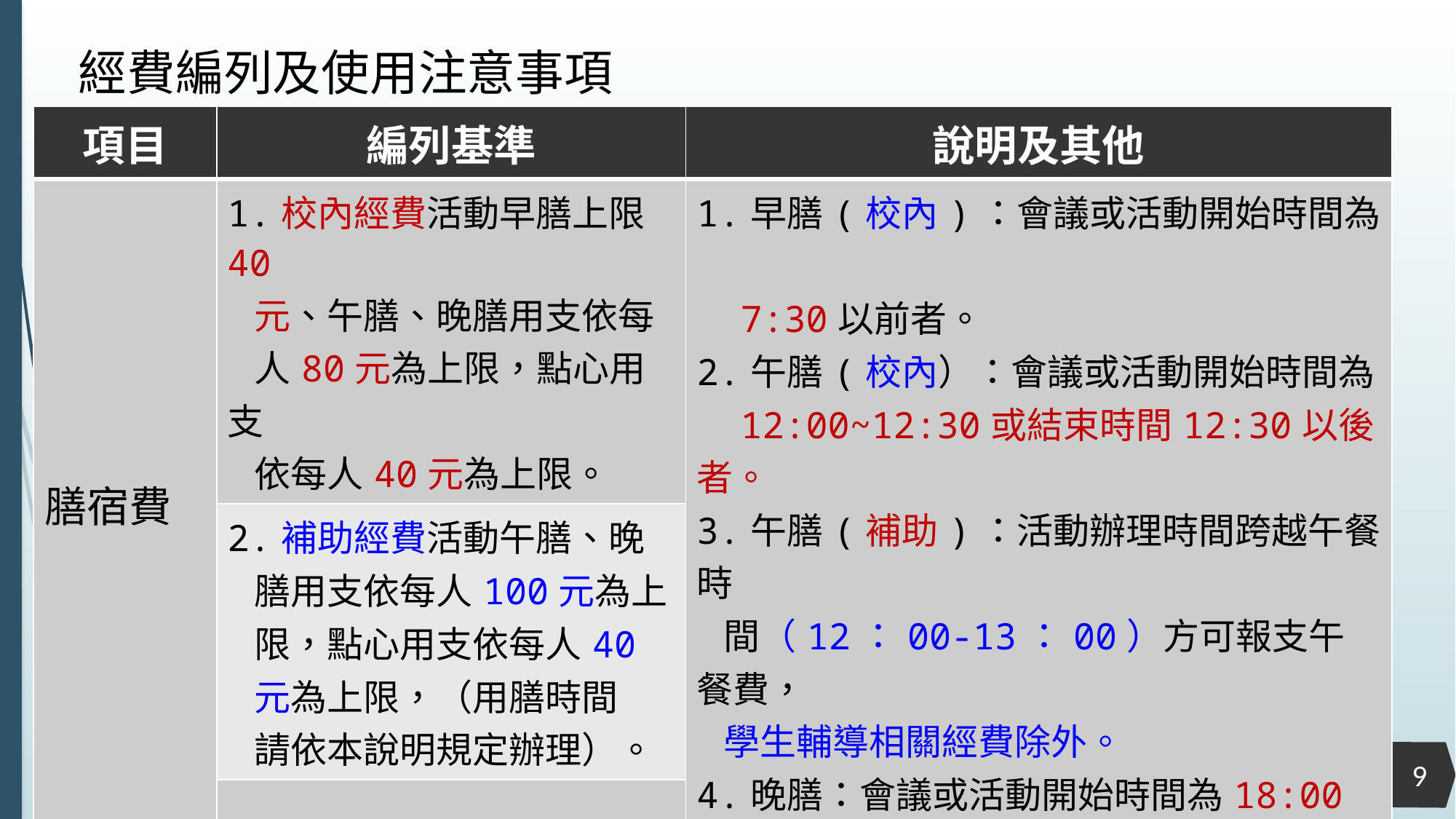

經費編列及使用注意事項
| 項目 | 編列基準 | 說明及其他 |
| --- | --- | --- |
| 膳宿費 | 1.校內經費活動早膳上限40 元、午膳、晚膳用支依每 人80元為上限，點心用支 依每人40元為上限。 | 1.早膳(校內)：會議或活動開始時間為 7:30以前者。 2.午膳(校內）：會議或活動開始時間為 12:00~12:30或結束時間12:30以後者。 3.午膳(補助)：活動辦理時間跨越午餐時 間（12：00-13：00）方可報支午餐費， 學生輔導相關經費除外。 4.晚膳：會議或活動開始時間為18:00以後 者。 5.點心：會議或活動期間達半日者(3小時 以上)會議或活動期間達一日者(7小時以 上)。 6.補助計畫午餐時間膳食費及鐘點費不得 同時報支。 |
|  | 2.補助經費活動午膳、晚 膳用支依每人100元為上 限，點心用支依每人40 元為上限，（用膳時間 請依本說明規定辦理）。 |  |
|  | 3.補助計畫依教育部及所 屬機關 (構)辦理各類會 議講習訓練與研討（習） 會管理要點規定。 |  |
9